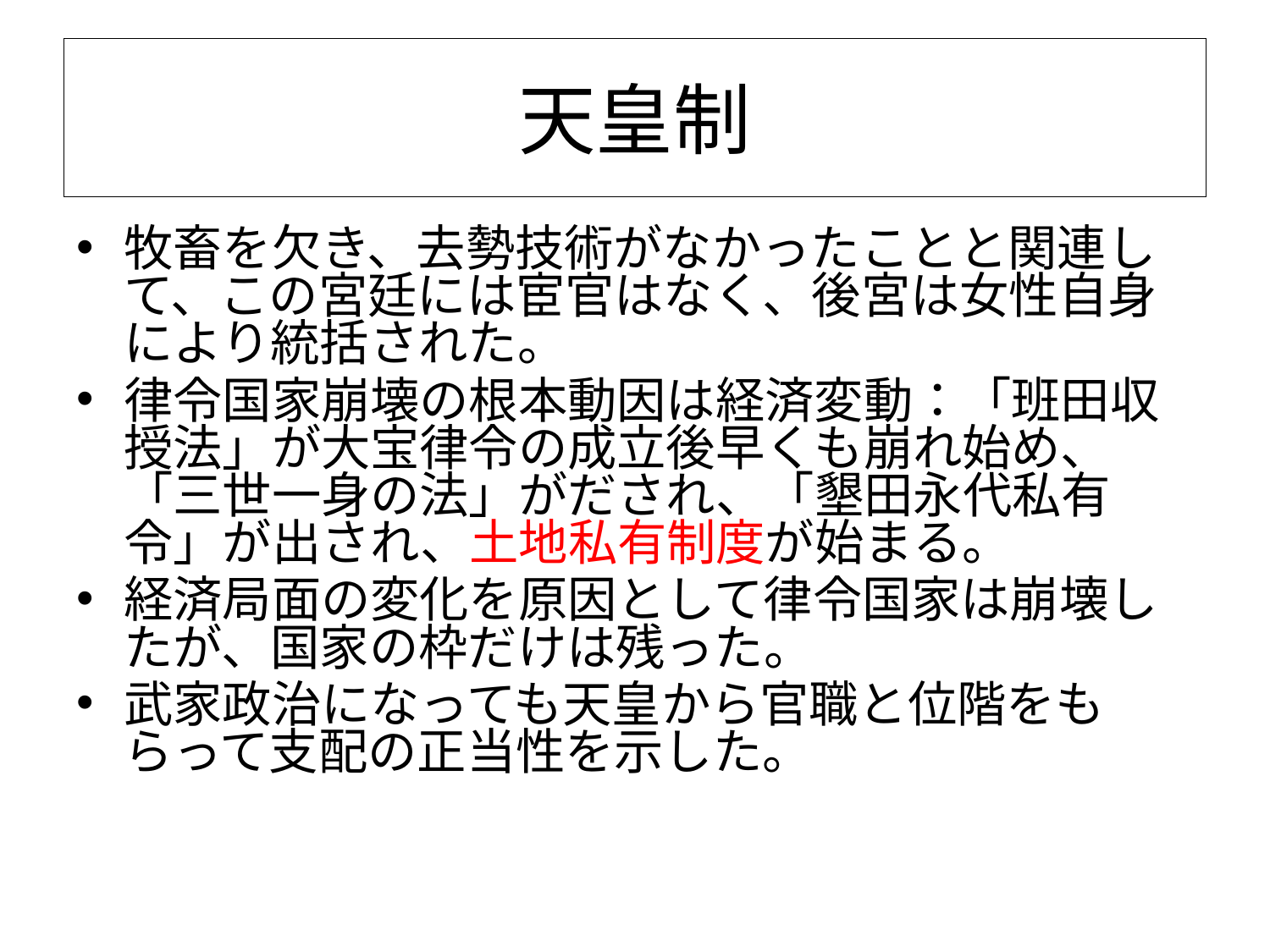

# 天皇制
牧畜を欠き、去勢技術がなかったことと関連して、この宮廷には宦官はなく、後宮は女性自身により統括された。
律令国家崩壊の根本動因は経済変動：「班田収授法」が大宝律令の成立後早くも崩れ始め、「三世一身の法」がだされ、「墾田永代私有令」が出され、土地私有制度が始まる。
経済局面の変化を原因として律令国家は崩壊したが、国家の枠だけは残った。
武家政治になっても天皇から官職と位階をもらって支配の正当性を示した。